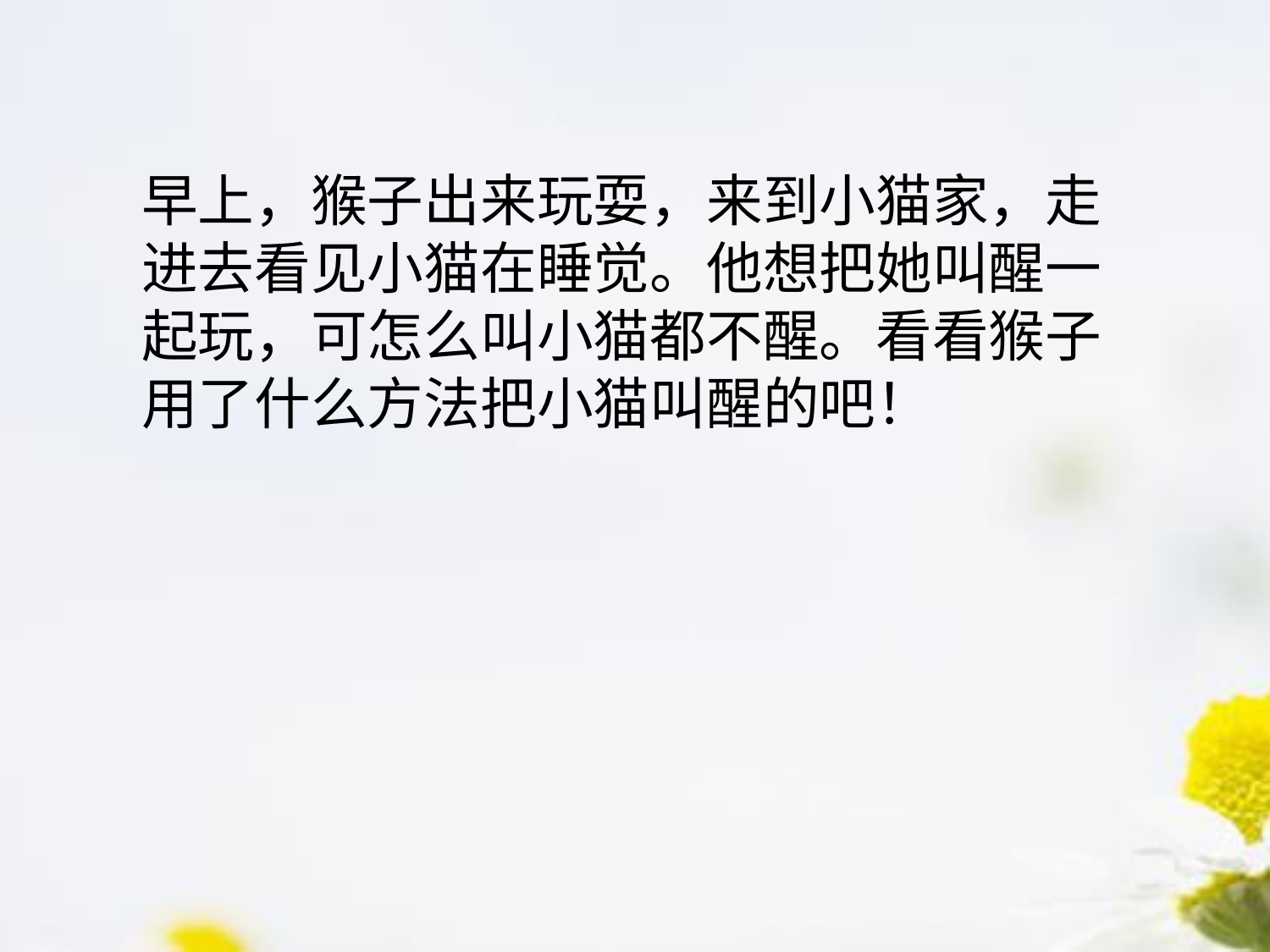

早上，猴子出来玩耍，来到小猫家，走进去看见小猫在睡觉。他想把她叫醒一起玩，可怎么叫小猫都不醒。看看猴子用了什么方法把小猫叫醒的吧！